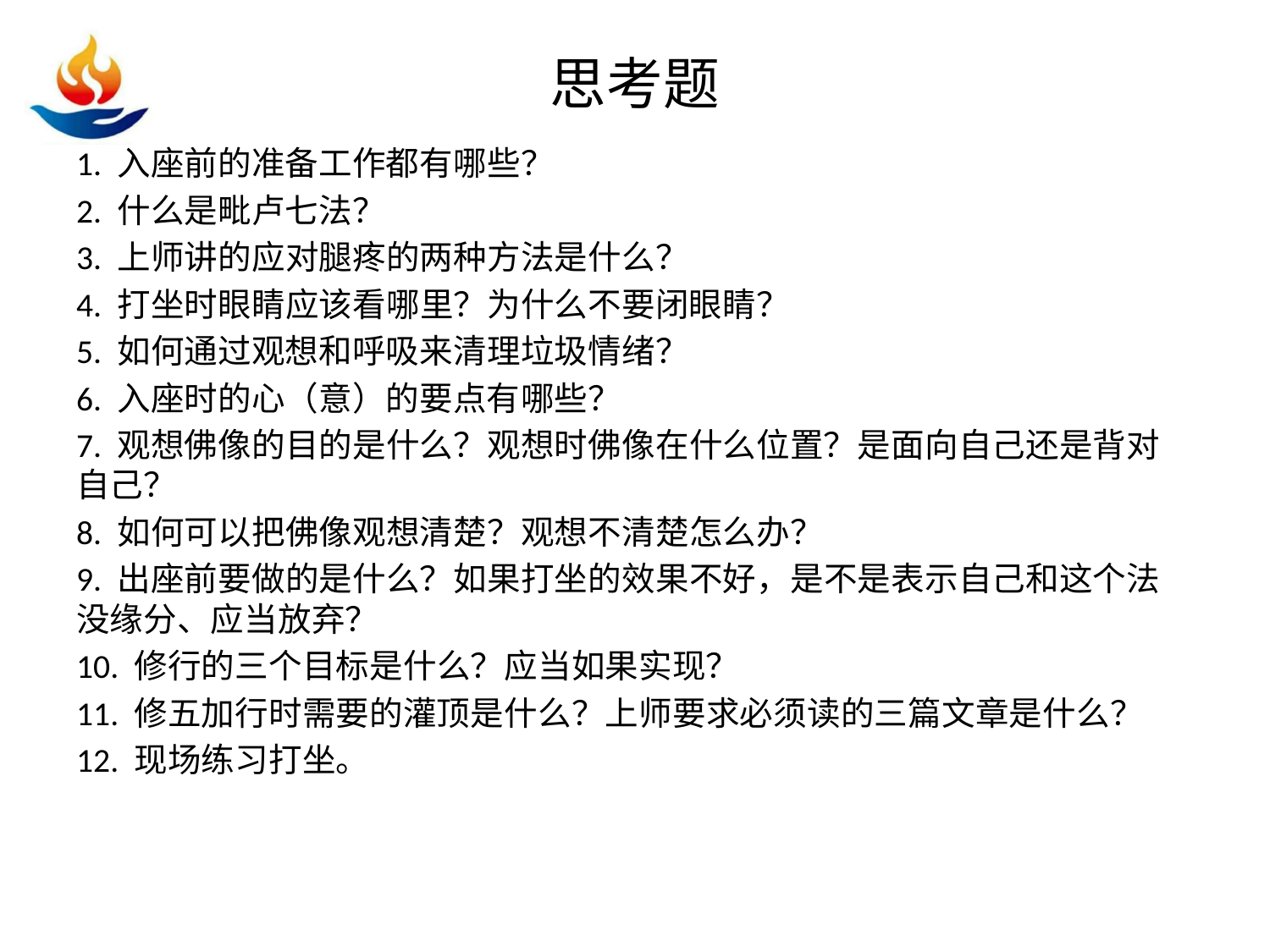

# 思考题
1. 入座前的准备工作都有哪些？
2. 什么是毗卢七法？
3. 上师讲的应对腿疼的两种方法是什么？
4. 打坐时眼睛应该看哪里？为什么不要闭眼睛？
5. 如何通过观想和呼吸来清理垃圾情绪？
6. 入座时的心（意）的要点有哪些？
7. 观想佛像的目的是什么？观想时佛像在什么位置？是面向自己还是背对自己？
8. 如何可以把佛像观想清楚？观想不清楚怎么办？
9. 出座前要做的是什么？如果打坐的效果不好，是不是表示自己和这个法没缘分、应当放弃？
10. 修行的三个目标是什么？应当如果实现？
11. 修五加行时需要的灌顶是什么？上师要求必须读的三篇文章是什么？
12. 现场练习打坐。